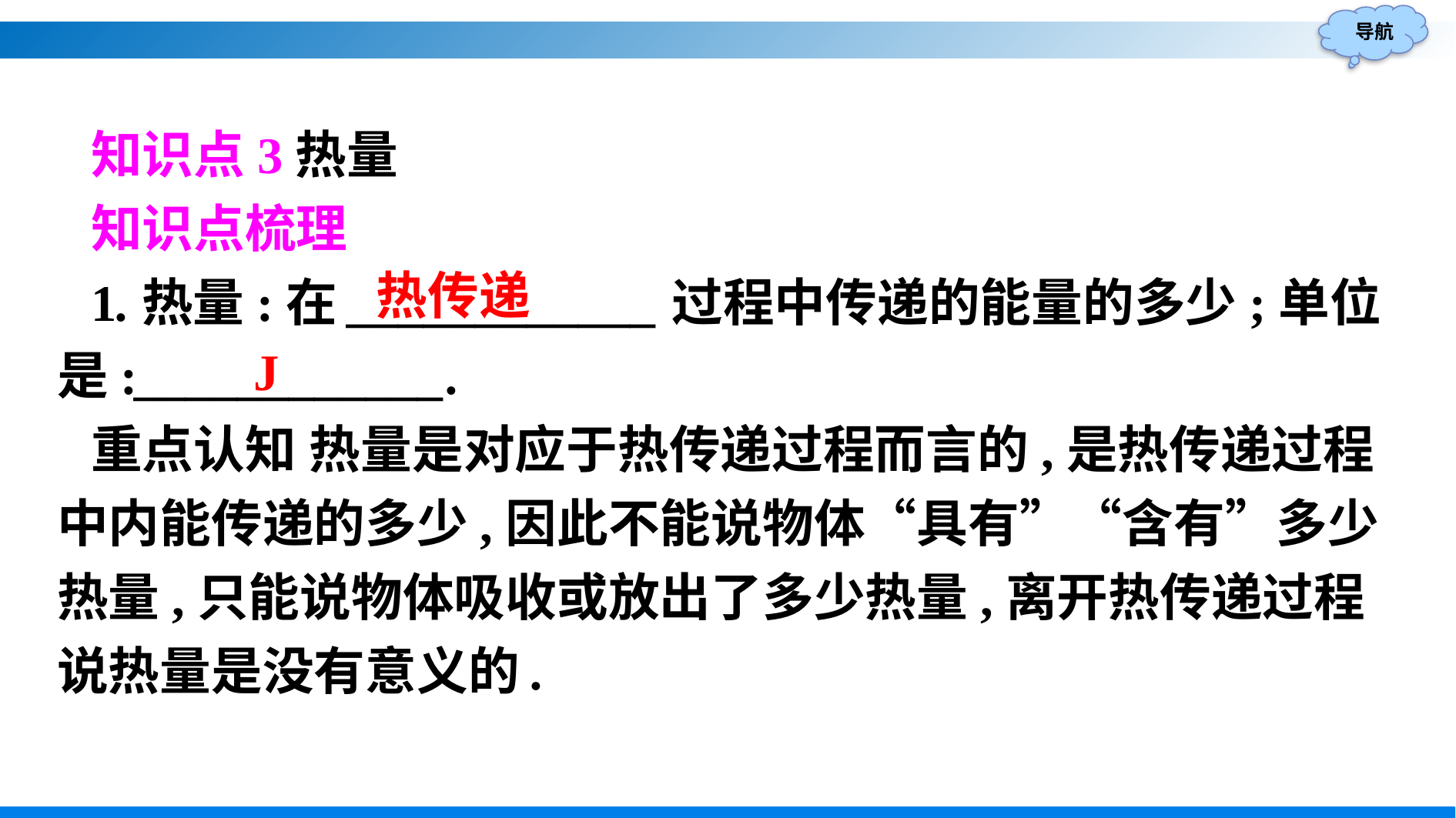

知识点3热量
知识点梳理
1.热量:在____________过程中传递的能量的多少;单位是:____________.
重点认知 热量是对应于热传递过程而言的,是热传递过程中内能传递的多少,因此不能说物体“具有”“含有”多少热量,只能说物体吸收或放出了多少热量,离开热传递过程说热量是没有意义的.
热传递
J